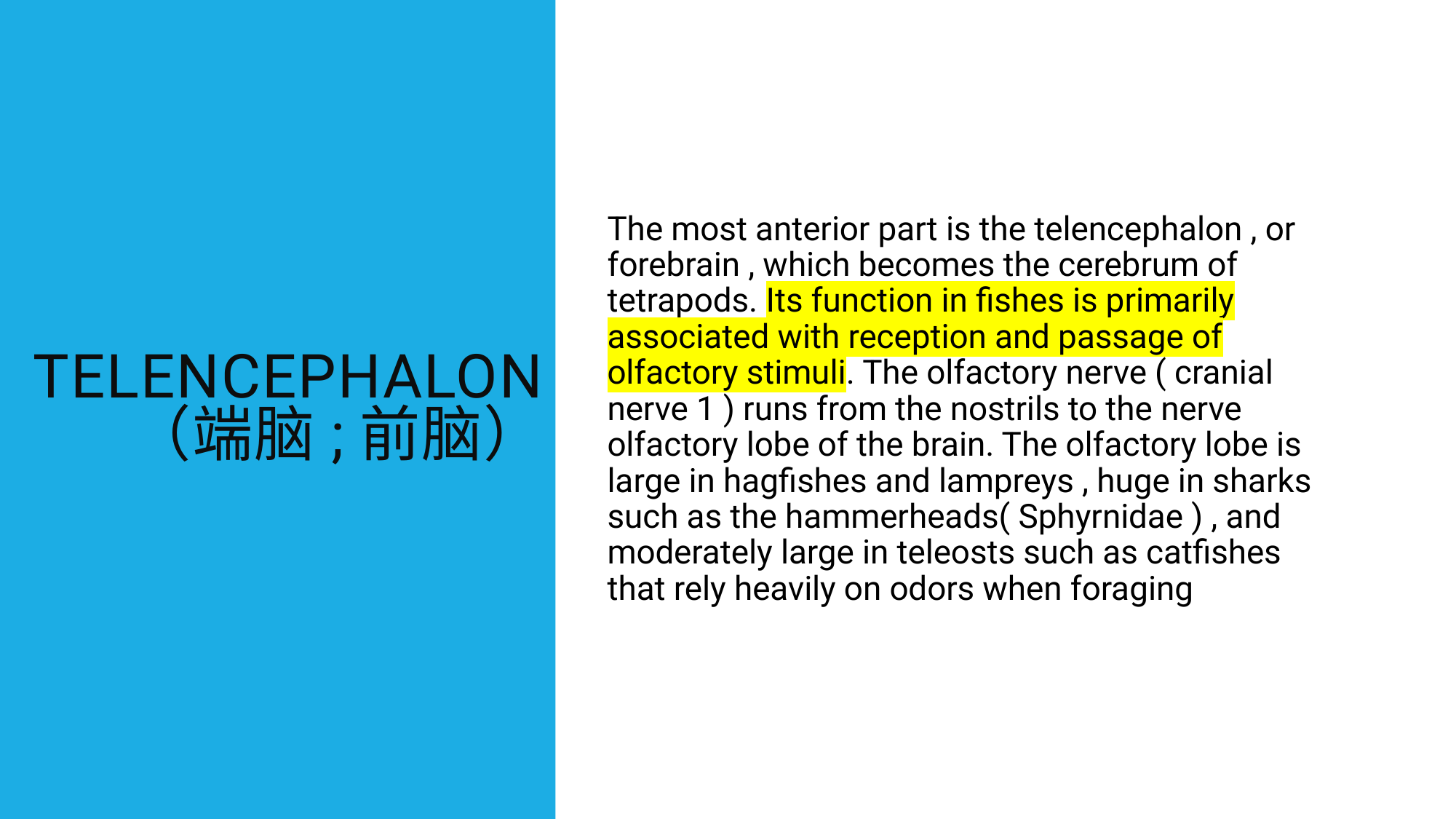

# Telencephalon （端脑;前脑）
The most anterior part is the telencephalon , or forebrain , which becomes the cerebrum of tetrapods. Its function in fishes is primarily associated with reception and passage of olfactory stimuli. The olfactory nerve ( cranial nerve 1 ) runs from the nostrils to the nerve olfactory lobe of the brain. The olfactory lobe is large in hagfishes and lampreys , huge in sharks such as the hammerheads( Sphyrnidae ) , and moderately large in teleosts such as catfishes that rely heavily on odors when foraging